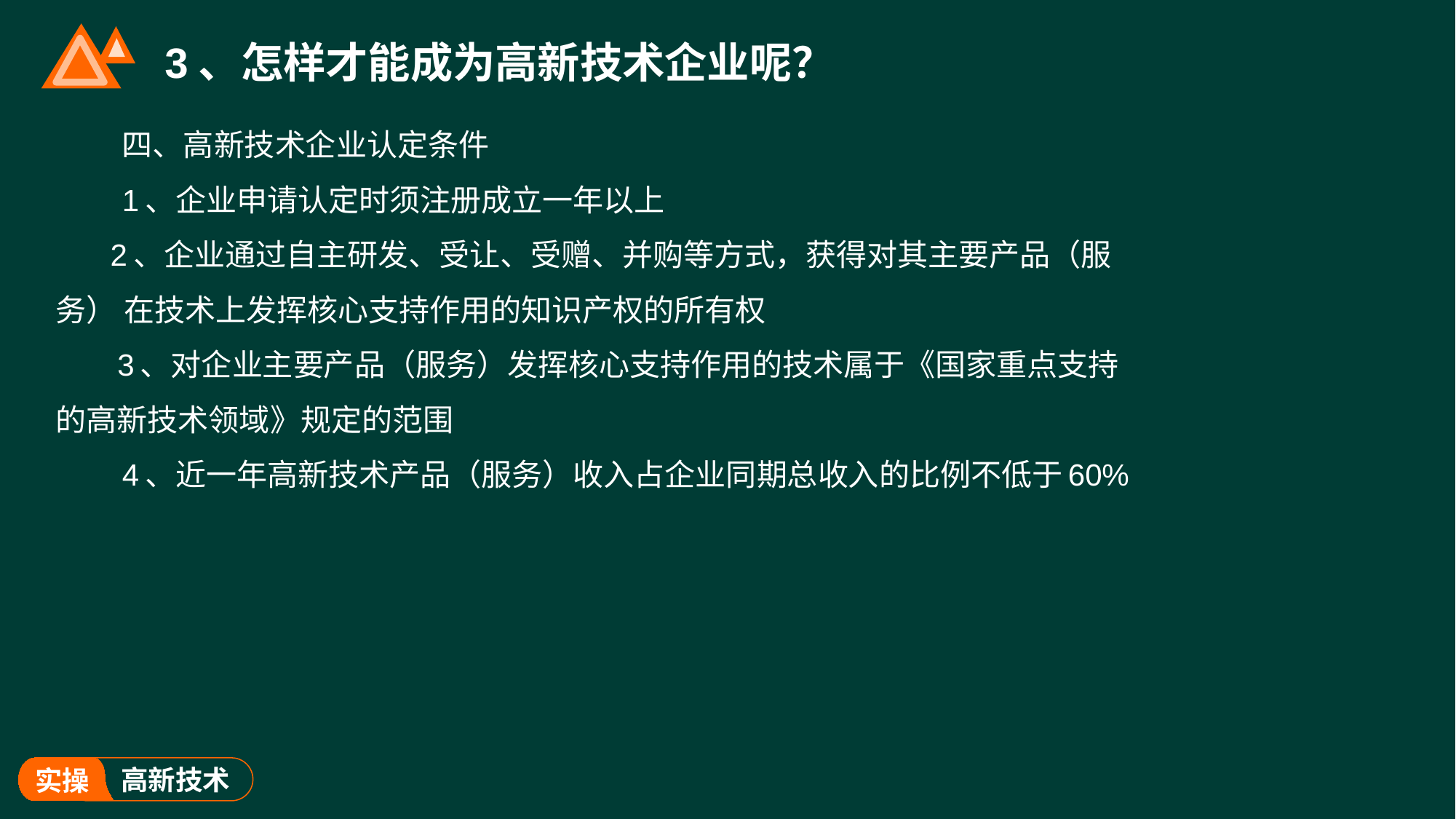

# 3、怎样才能成为高新技术企业呢？
四、高新技术企业认定条件
1、企业申请认定时须注册成立一年以上
       2、企业通过自主研发、受让、受赠、并购等方式，获得对其主要产品（服务） 在技术上发挥核心支持作用的知识产权的所有权
        3、对企业主要产品（服务）发挥核心支持作用的技术属于《国家重点支持的高新技术领域》规定的范围
4、近一年高新技术产品（服务）收入占企业同期总收入的比例不低于60%